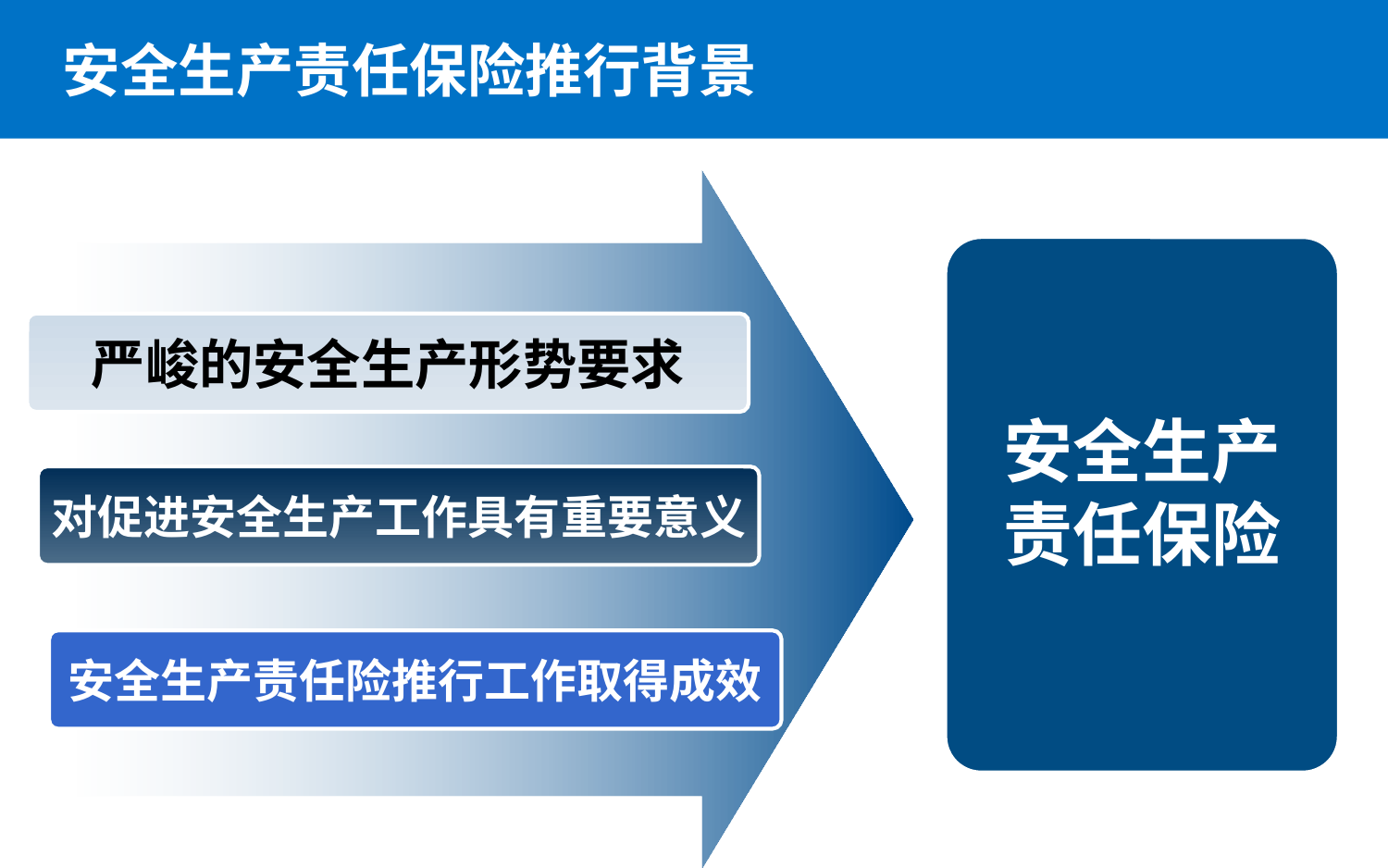

安全生产责任保险推行背景

严峻的安全生产形势要求
安全生产责任保险
对促进安全生产工作具有重要意义
安全生产责任险推行工作取得成效